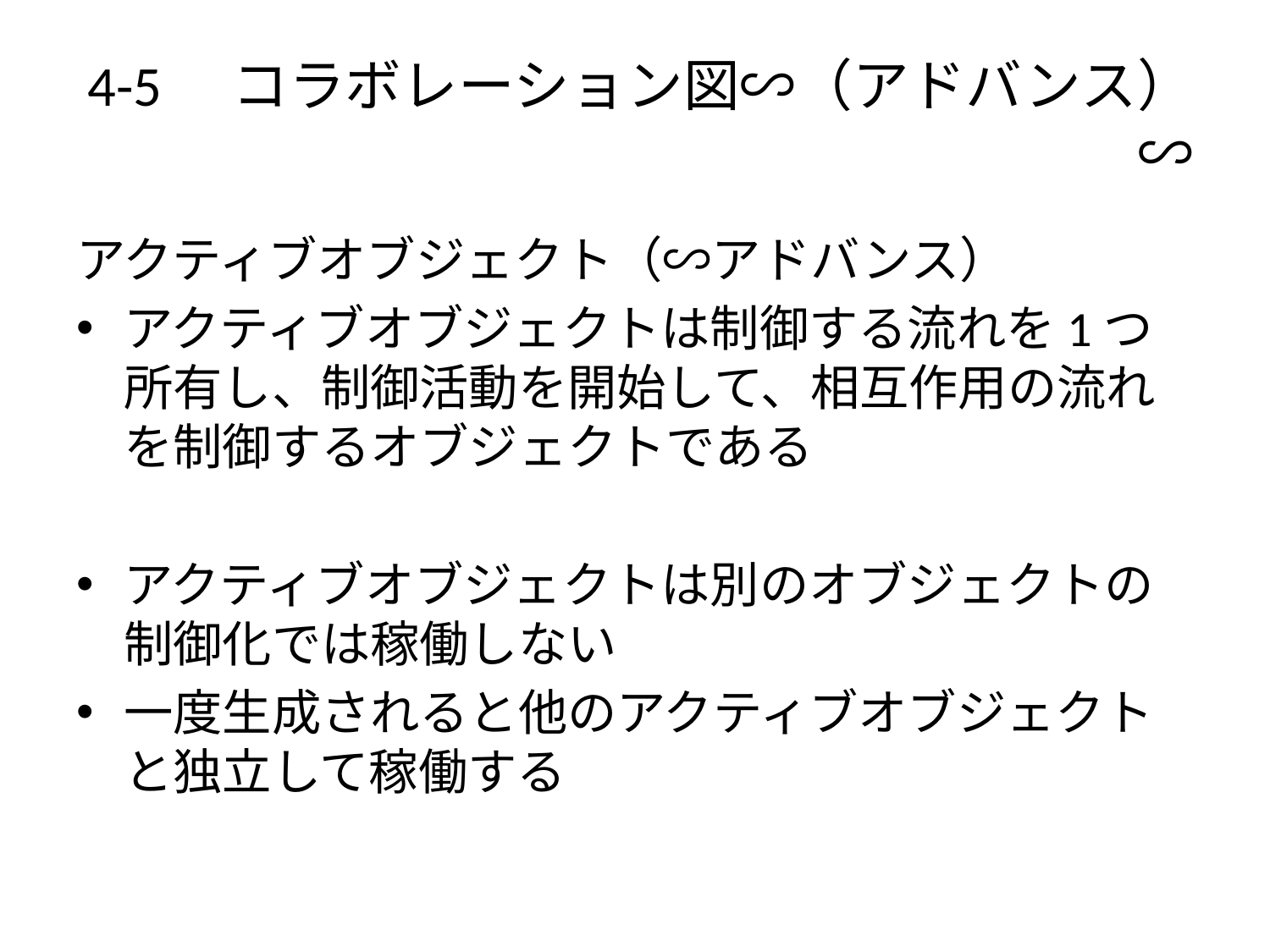

# 4-5　コラボレーション図∽（アドバンス）∽
アクティブオブジェクト（∽アドバンス）
アクティブオブジェクトは制御する流れを1つ所有し、制御活動を開始して、相互作用の流れを制御するオブジェクトである

アクティブオブジェクトは別のオブジェクトの制御化では稼働しない
一度生成されると他のアクティブオブジェクトと独立して稼働する